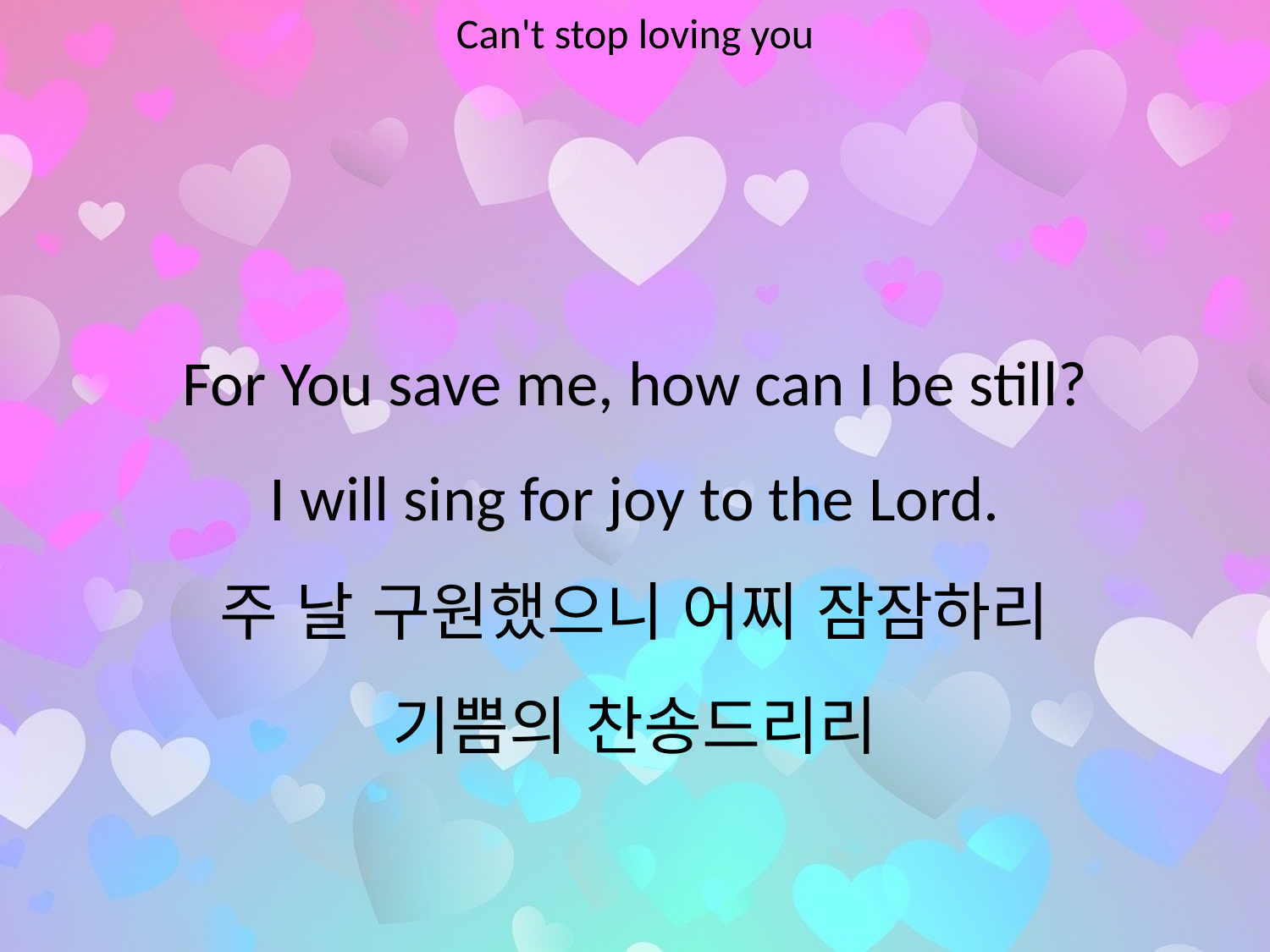

Can't stop loving you
#
For You save me, how can I be still?
I will sing for joy to the Lord.
주 날 구원했으니 어찌 잠잠하리
기쁨의 찬송드리리